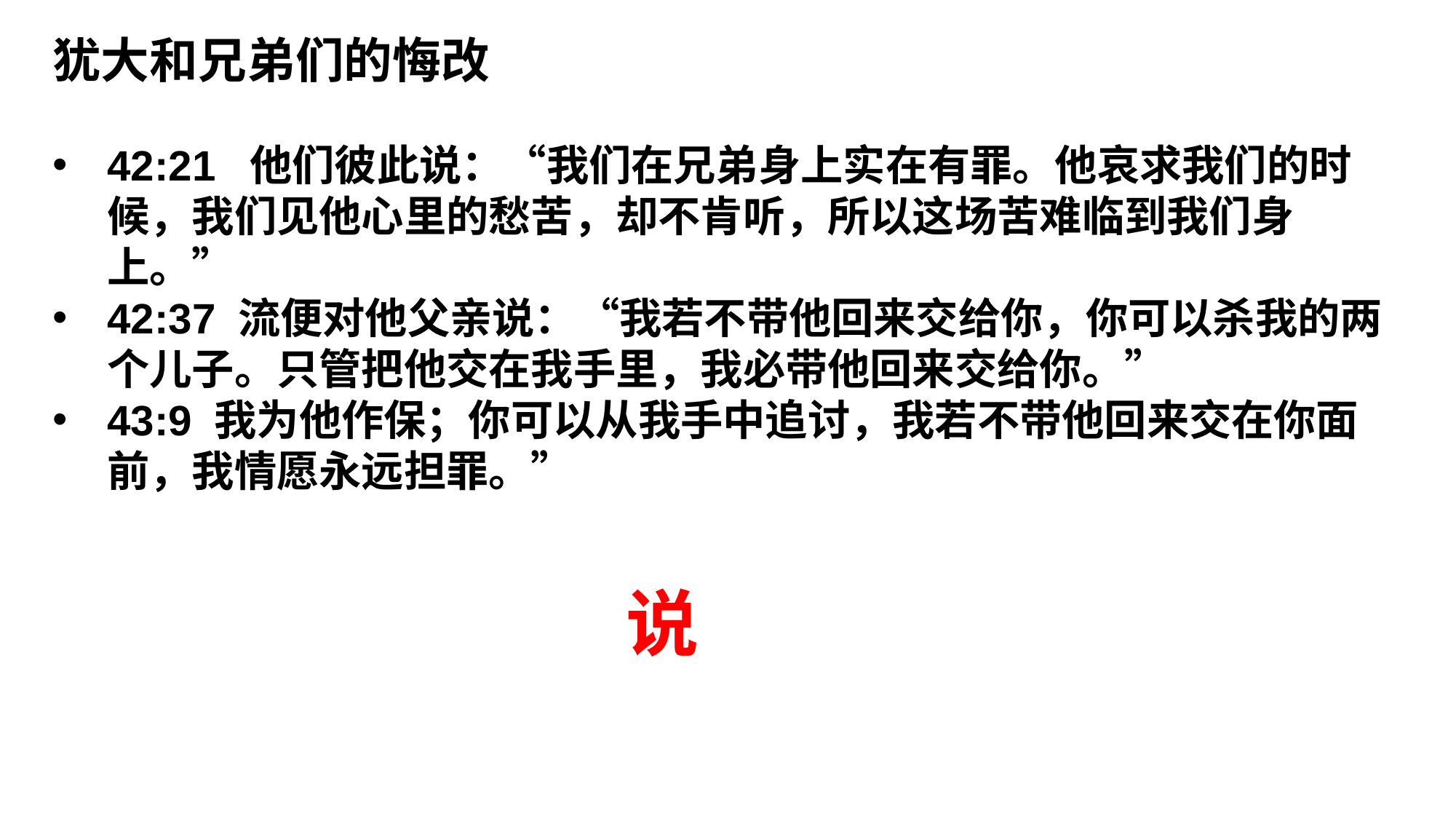

犹大和兄弟们的悔改

‬42:21  他们彼此说：“我们在兄弟身上实在有罪。他哀求我们的时候，我们见他心里的愁苦，却不肯听，所以这场苦难临到我们身上。”
42:37 流便对他父亲说：“我若不带他回来交给你，你可以杀我的两个儿子。只管把他交在我手里，我必带他回来交给你。”
‪‪43:9 我为他作保；你可以从我手中追讨，我若不带他回来交在你面前，我情愿永远担罪。”

说